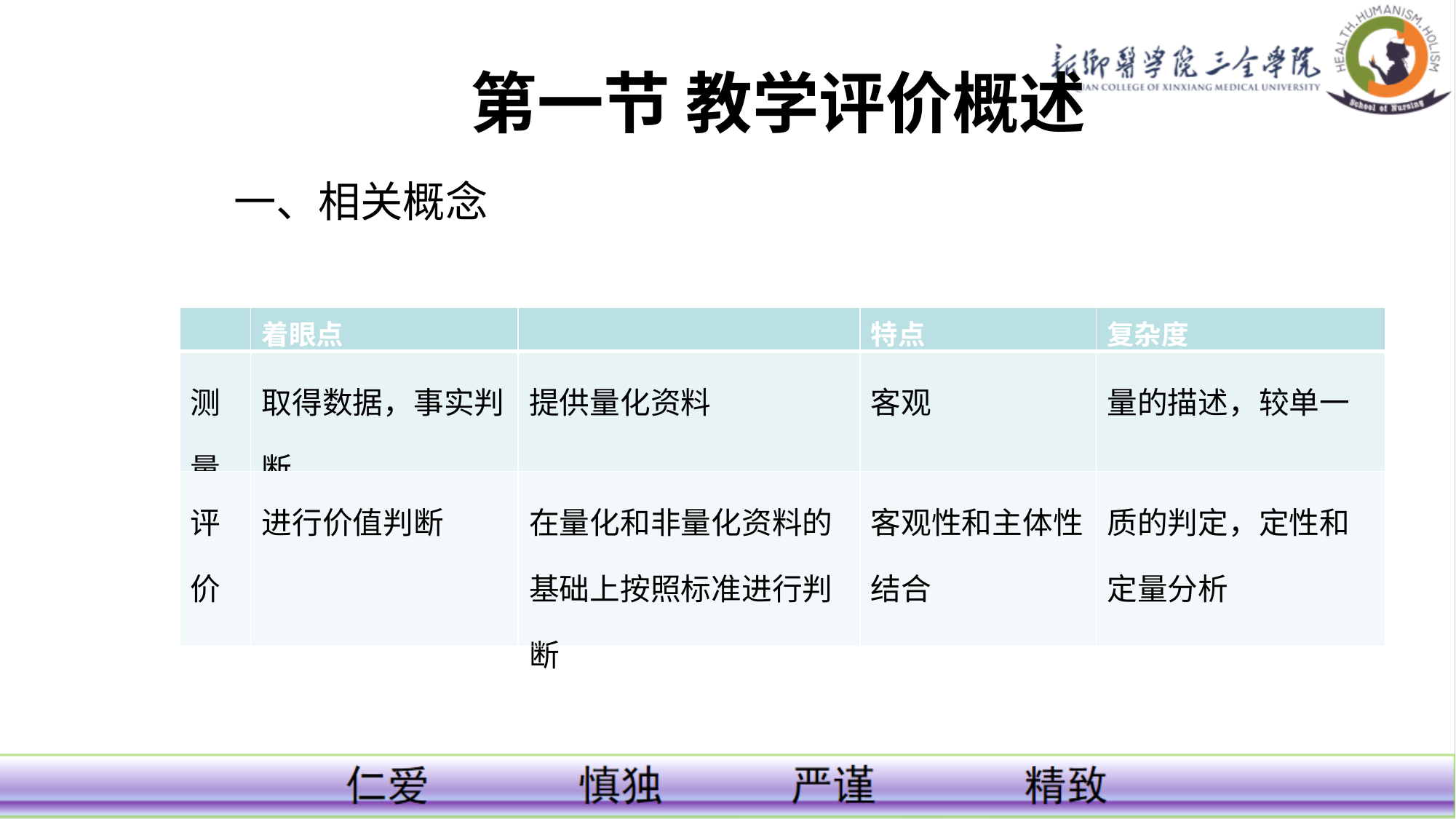

# 第一节 教学评价概述
一、相关概念
|  | 着眼点 |  | 特点 | 复杂度 |
| --- | --- | --- | --- | --- |
| 测量 | 取得数据，事实判断 | 提供量化资料 | 客观 | 量的描述，较单一 |
| 评价 | 进行价值判断 | 在量化和非量化资料的基础上按照标准进行判断 | 客观性和主体性结合 | 质的判定，定性和定量分析 |